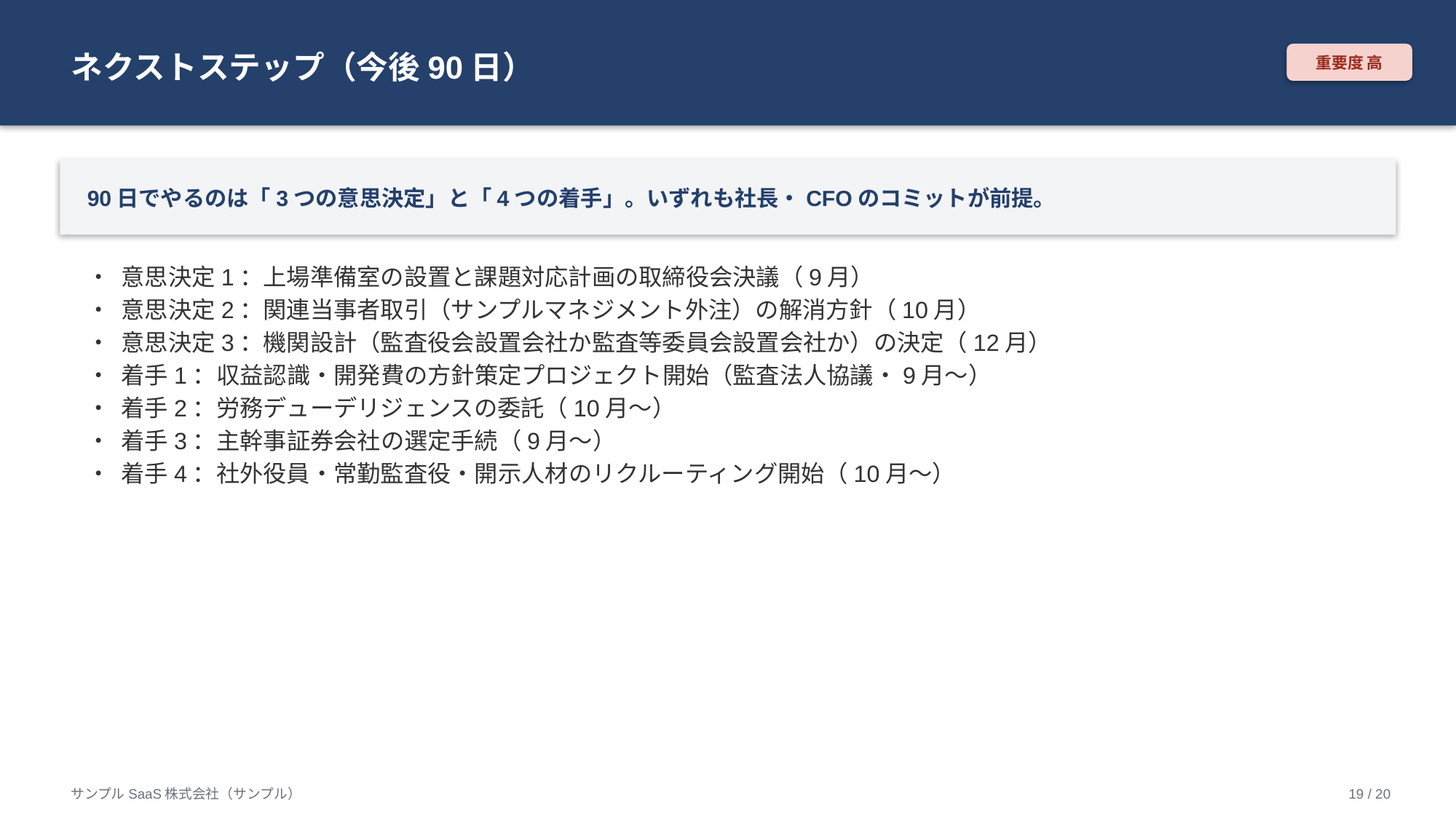

ネクストステップ（今後90日）
重要度 高

90日でやるのは「3つの意思決定」と「4つの着手」。いずれも社長・CFOのコミットが前提。
• 意思決定1：上場準備室の設置と課題対応計画の取締役会決議（9月）
• 意思決定2：関連当事者取引（サンプルマネジメント外注）の解消方針（10月）
• 意思決定3：機関設計（監査役会設置会社か監査等委員会設置会社か）の決定（12月）
• 着手1：収益認識・開発費の方針策定プロジェクト開始（監査法人協議・9月〜）
• 着手2：労務デューデリジェンスの委託（10月〜）
• 着手3：主幹事証券会社の選定手続（9月〜）
• 着手4：社外役員・常勤監査役・開示人材のリクルーティング開始（10月〜）
サンプルSaaS株式会社（サンプル）
19 / 20